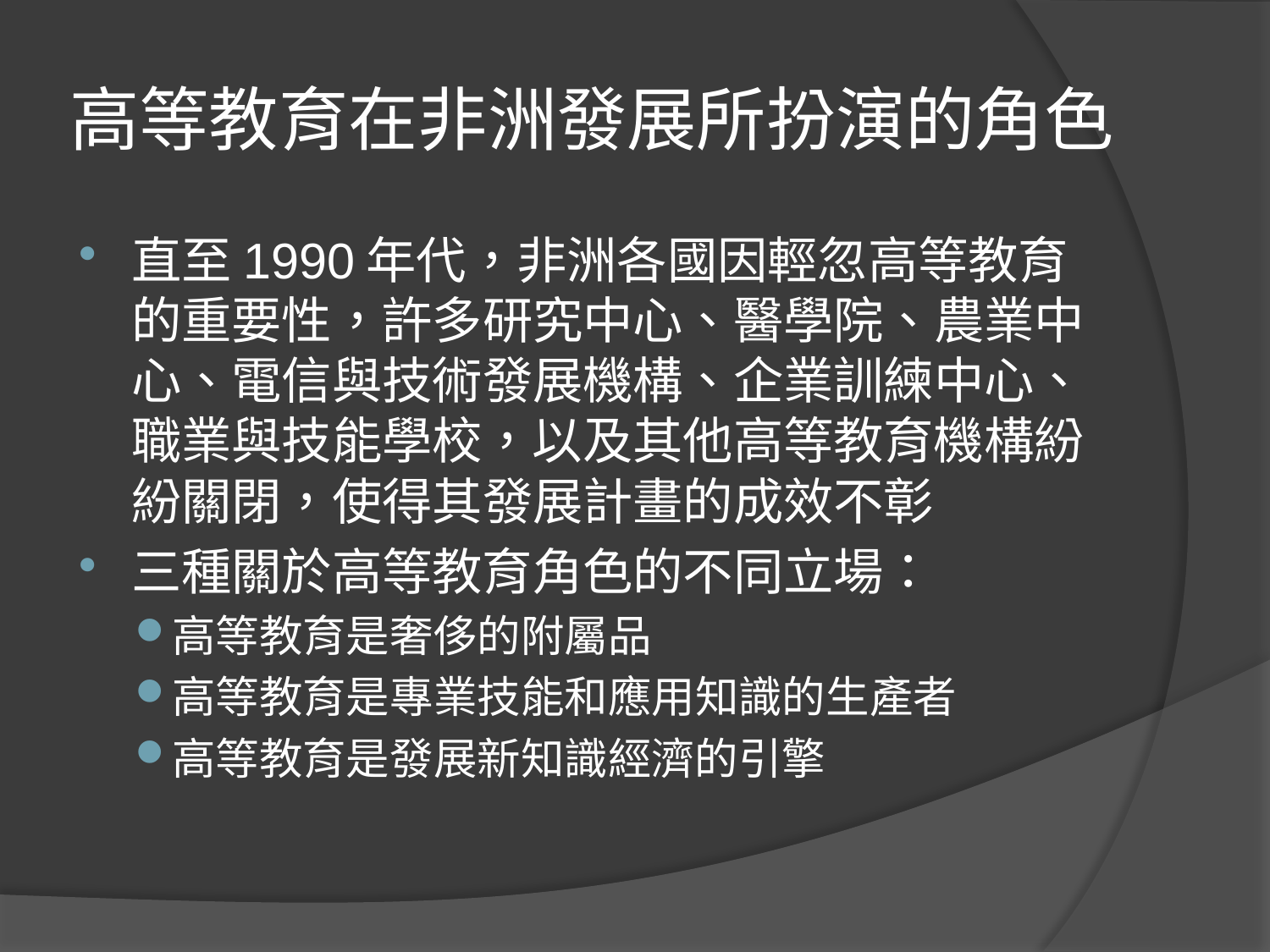

# 高等教育在非洲發展所扮演的角色
直至1990年代，非洲各國因輕忽高等教育的重要性，許多研究中心、醫學院、農業中心、電信與技術發展機構、企業訓練中心、職業與技能學校，以及其他高等教育機構紛紛關閉，使得其發展計畫的成效不彰
三種關於高等教育角色的不同立場：
高等教育是奢侈的附屬品
高等教育是專業技能和應用知識的生產者
高等教育是發展新知識經濟的引擎